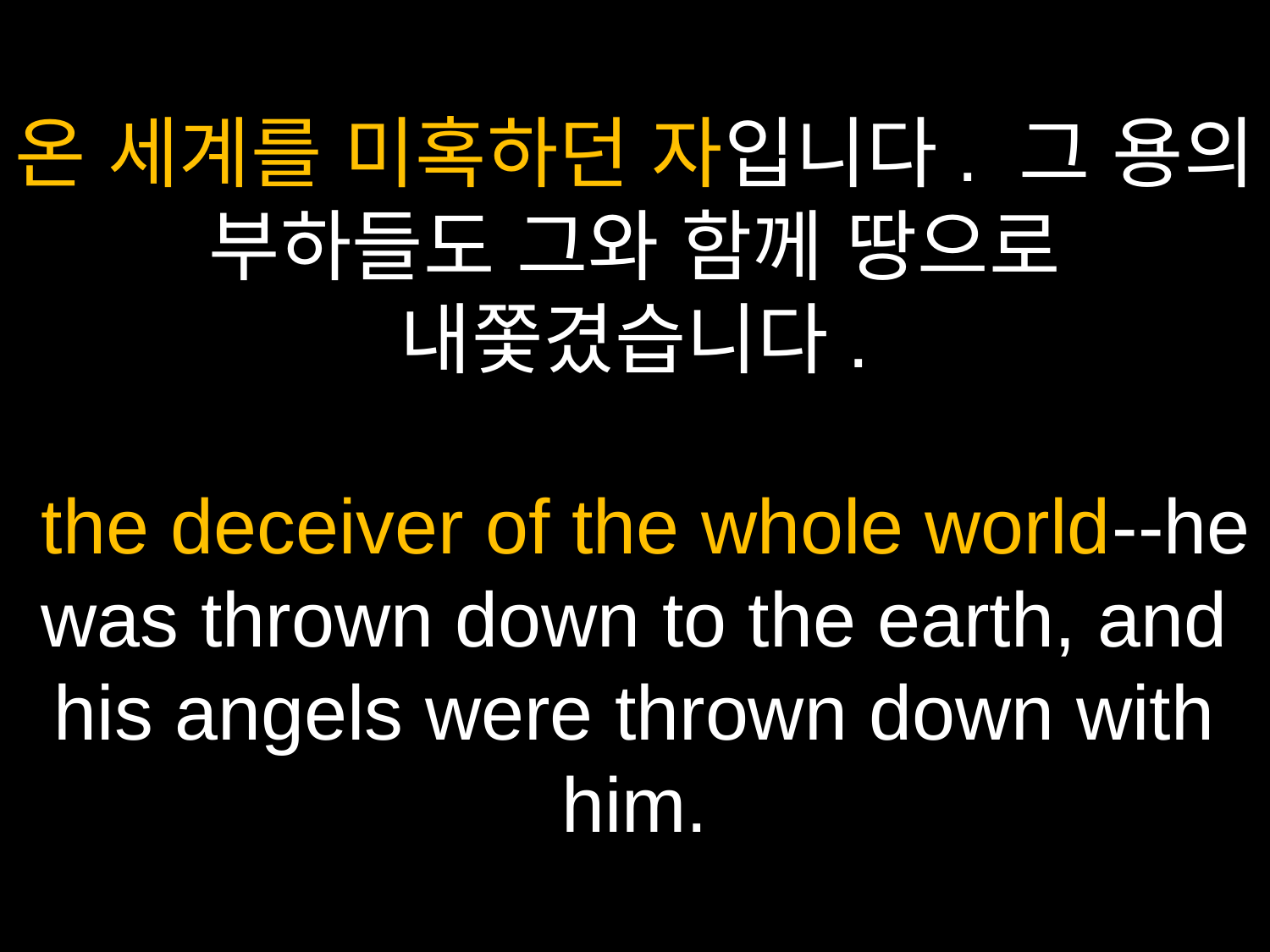

# 온 세계를 미혹하던 자입니다. 그 용의 부하들도 그와 함께 땅으로 내쫓겼습니다. the deceiver of the whole world--he was thrown down to the earth, and his angels were thrown down with him.